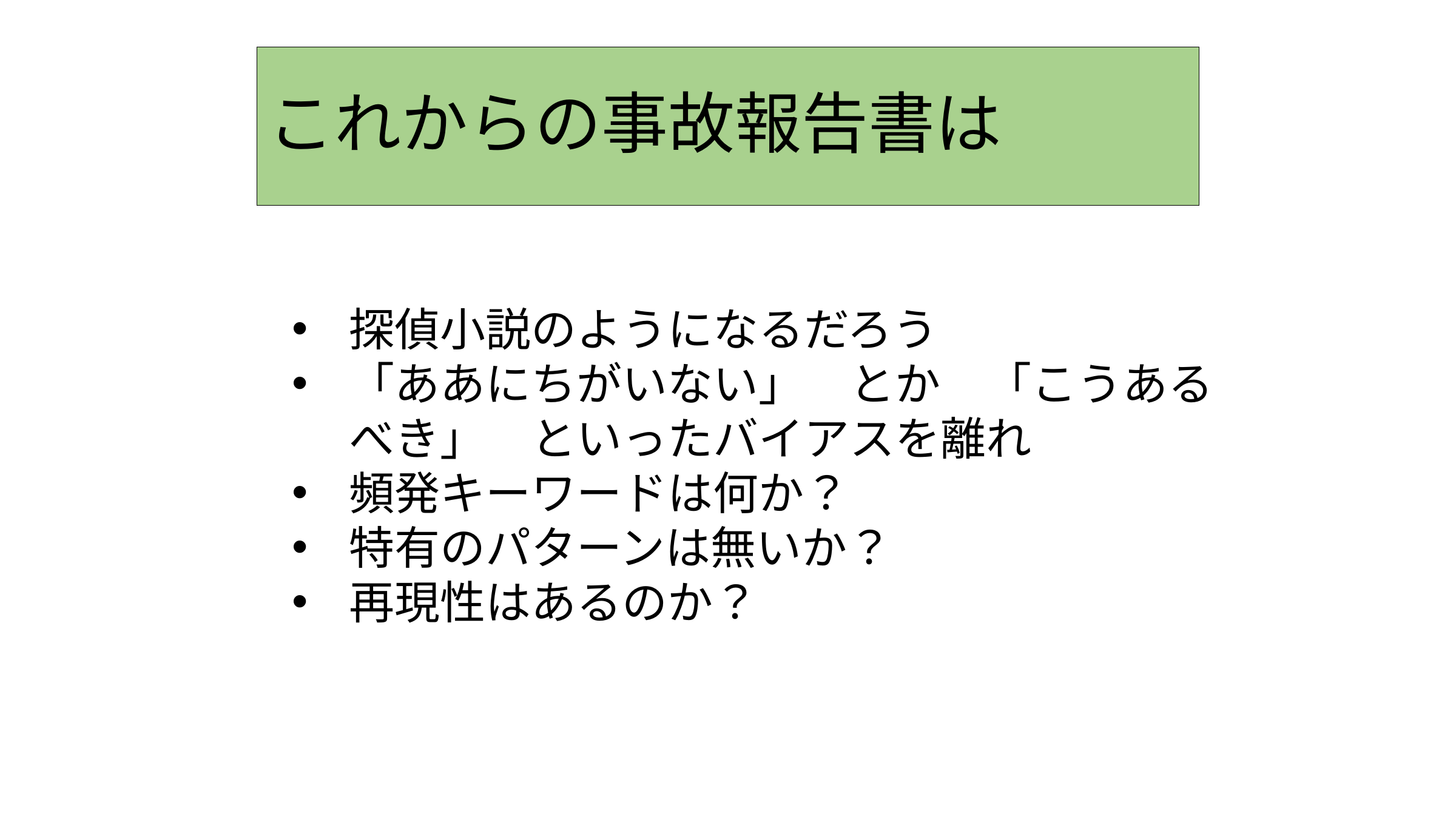

#

140
これからの事故報告書は
探偵小説のようになるだろう
「ああにちがいない」　とか　「こうあるべき」　といったバイアスを離れ
頻発キーワードは何か？
特有のパターンは無いか？
再現性はあるのか？